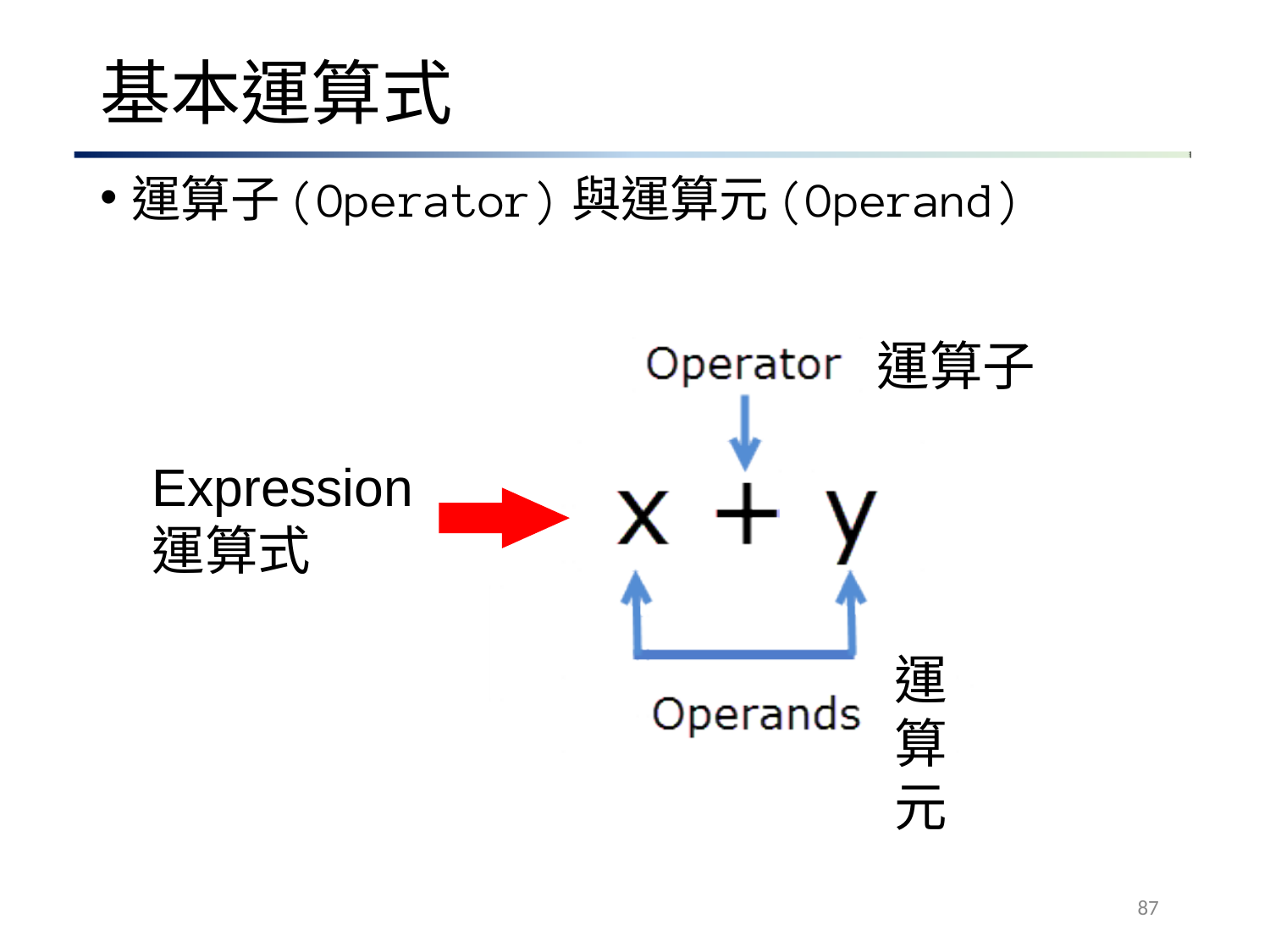

# 基本運算式
運算子(Operator)與運算元(Operand)

運算子
Expression 運算式

運算元

87